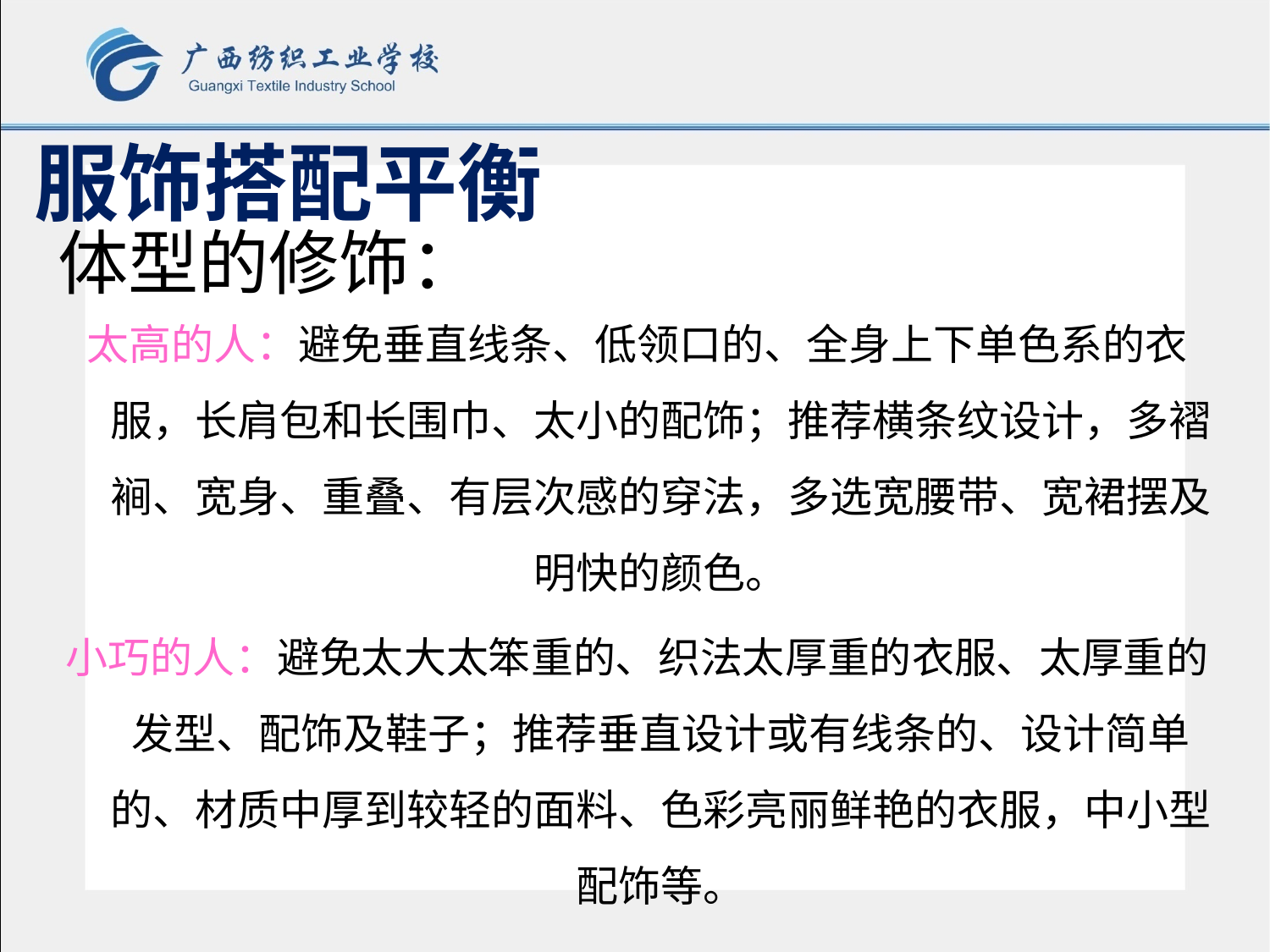

# 服饰搭配平衡
体型的修饰：
太高的人：避免垂直线条、低领口的、全身上下单色系的衣服，长肩包和长围巾、太小的配饰；推荐横条纹设计，多褶裥、宽身、重叠、有层次感的穿法，多选宽腰带、宽裙摆及明快的颜色。
小巧的人：避免太大太笨重的、织法太厚重的衣服、太厚重的发型、配饰及鞋子；推荐垂直设计或有线条的、设计简单的、材质中厚到较轻的面料、色彩亮丽鲜艳的衣服，中小型配饰等。